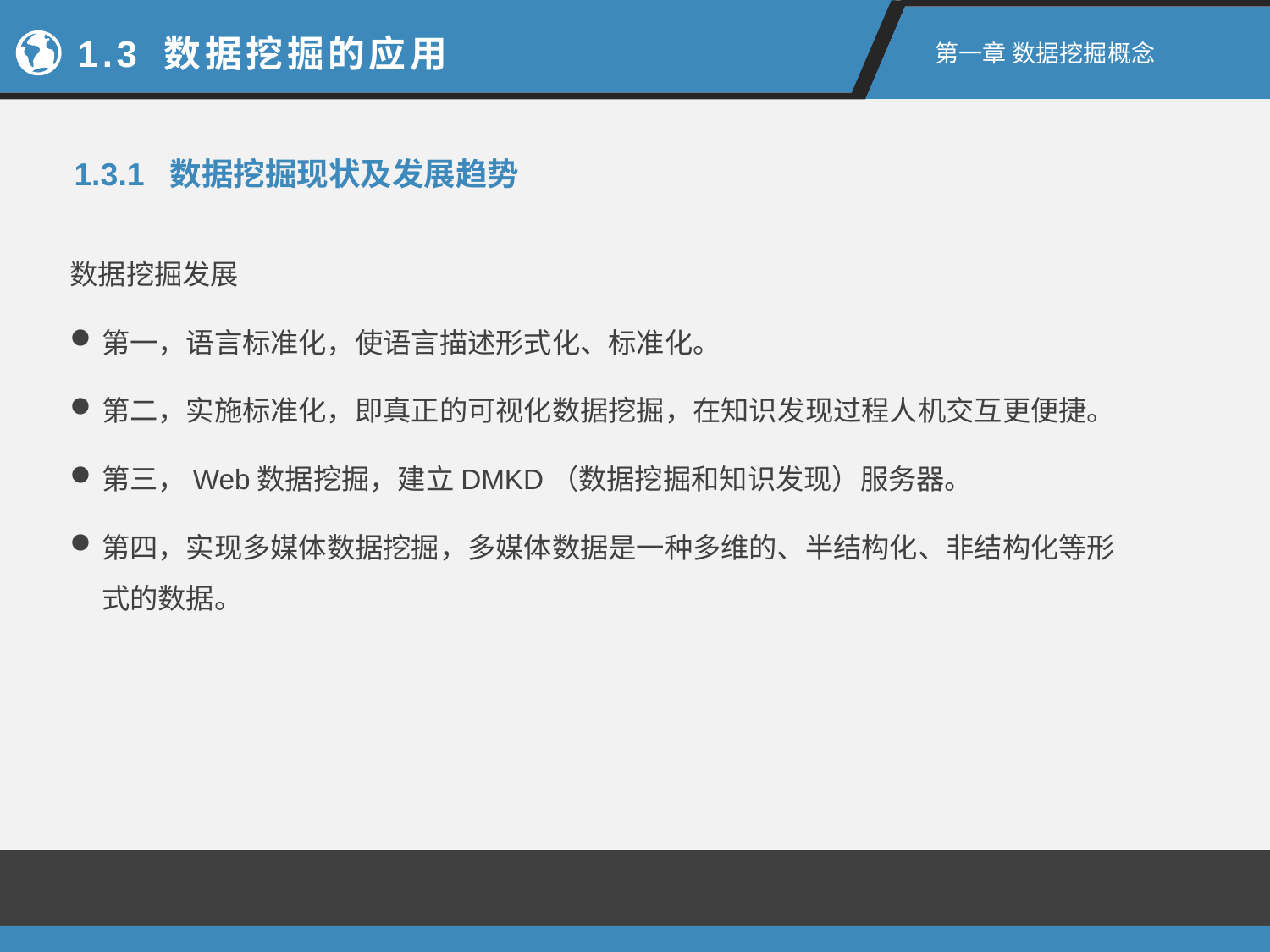

1.3 数据挖掘的应用

第一章 数据挖掘概念
1.3.1  数据挖掘现状及发展趋势
数据挖掘发展
第一，语言标准化，使语言描述形式化、标准化。
第二，实施标准化，即真正的可视化数据挖掘，在知识发现过程人机交互更便捷。
第三，Web数据挖掘，建立DMKD（数据挖掘和知识发现）服务器。
第四，实现多媒体数据挖掘，多媒体数据是一种多维的、半结构化、非结构化等形式的数据。